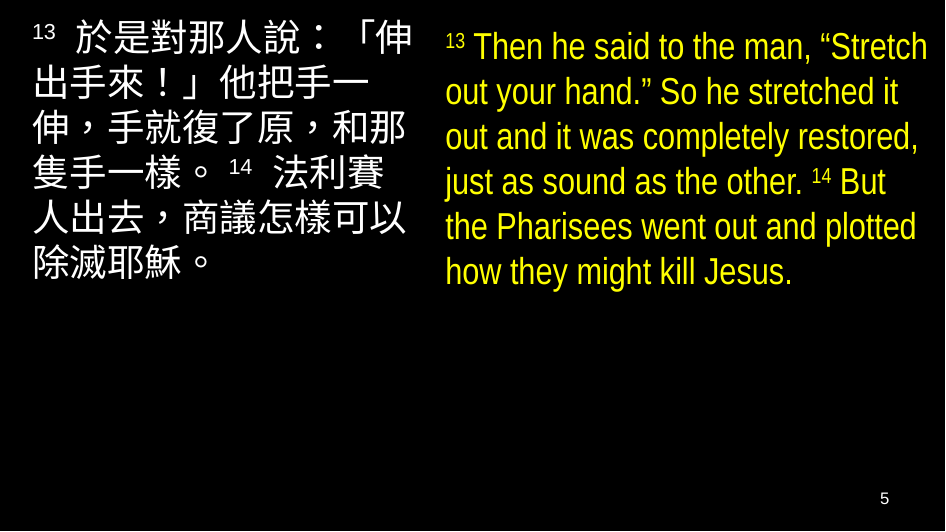

13 於是對那人說：「伸出手來！」他把手一伸，手就復了原，和那隻手一樣。14 法利賽人出去，商議怎樣可以除滅耶穌。
13 Then he said to the man, “Stretch out your hand.” So he stretched it out and it was completely restored, just as sound as the other. 14 But the Pharisees went out and plotted how they might kill Jesus.
5